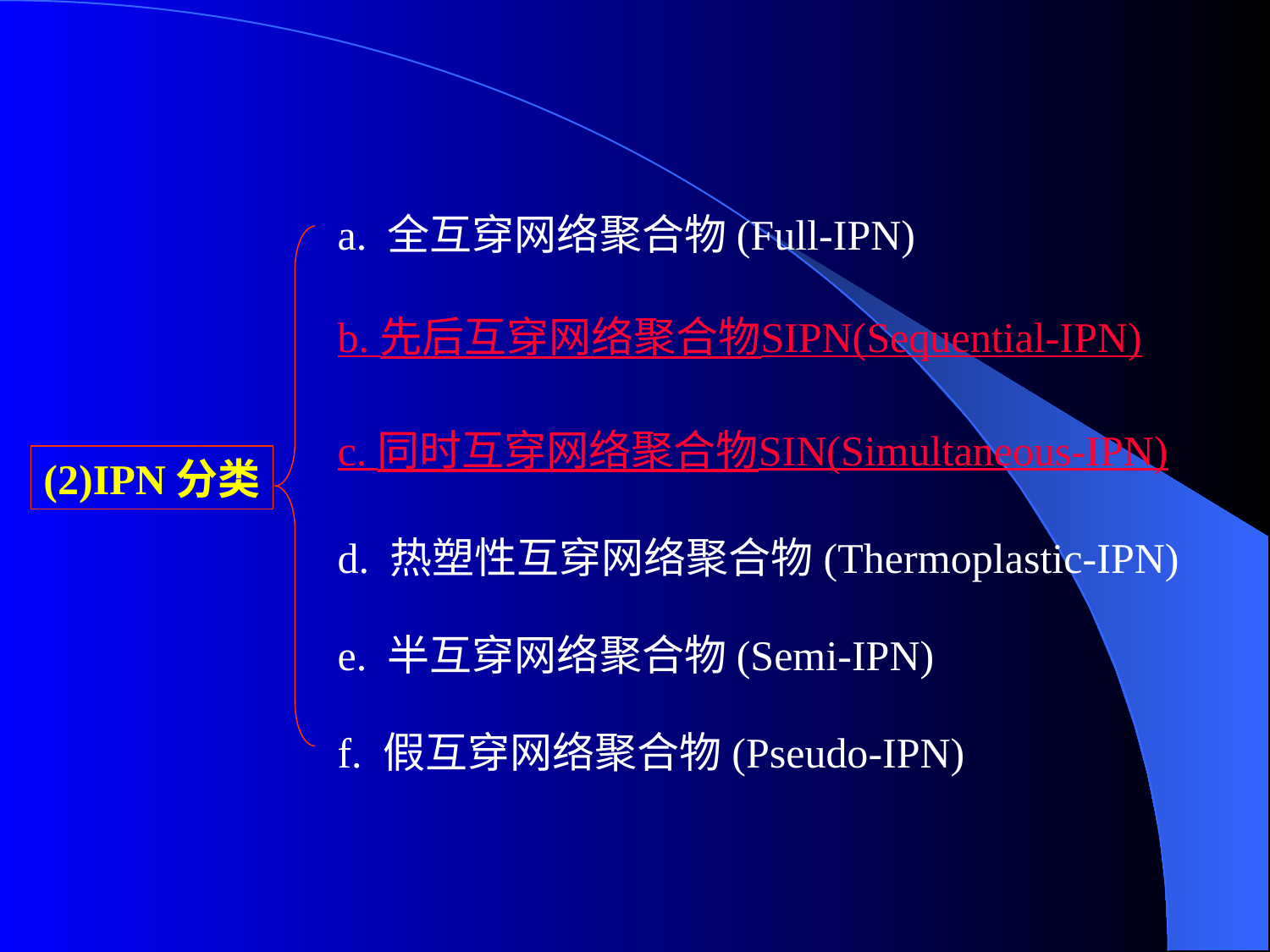

a. 全互穿网络聚合物(Full-IPN)
b. 先后互穿网络聚合物SIPN(Sequential-IPN)
c. 同时互穿网络聚合物SIN(Simultaneous-IPN)
d. 热塑性互穿网络聚合物(Thermoplastic-IPN)
e. 半互穿网络聚合物(Semi-IPN)
f. 假互穿网络聚合物(Pseudo-IPN)

(2)IPN分类